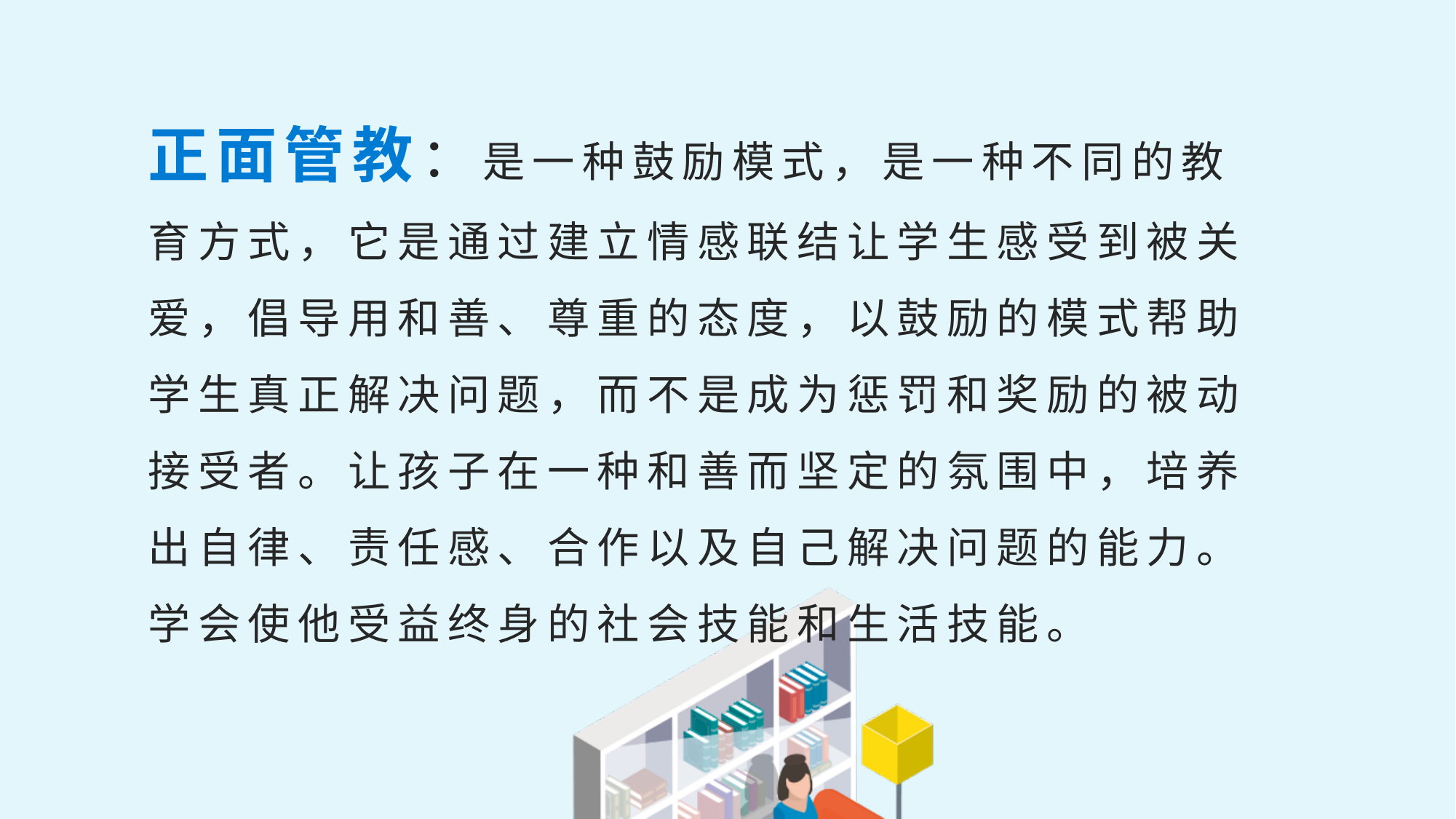

正面管教：是一种鼓励模式，是一种不同的教育方式，它是通过建立情感联结让学生感受到被关爱，倡导用和善、尊重的态度，以鼓励的模式帮助学生真正解决问题，而不是成为惩罚和奖励的被动接受者。让孩子在一种和善而坚定的氛围中，培养出自律、责任感、合作以及自己解决问题的能力。学会使他受益终身的社会技能和生活技能。